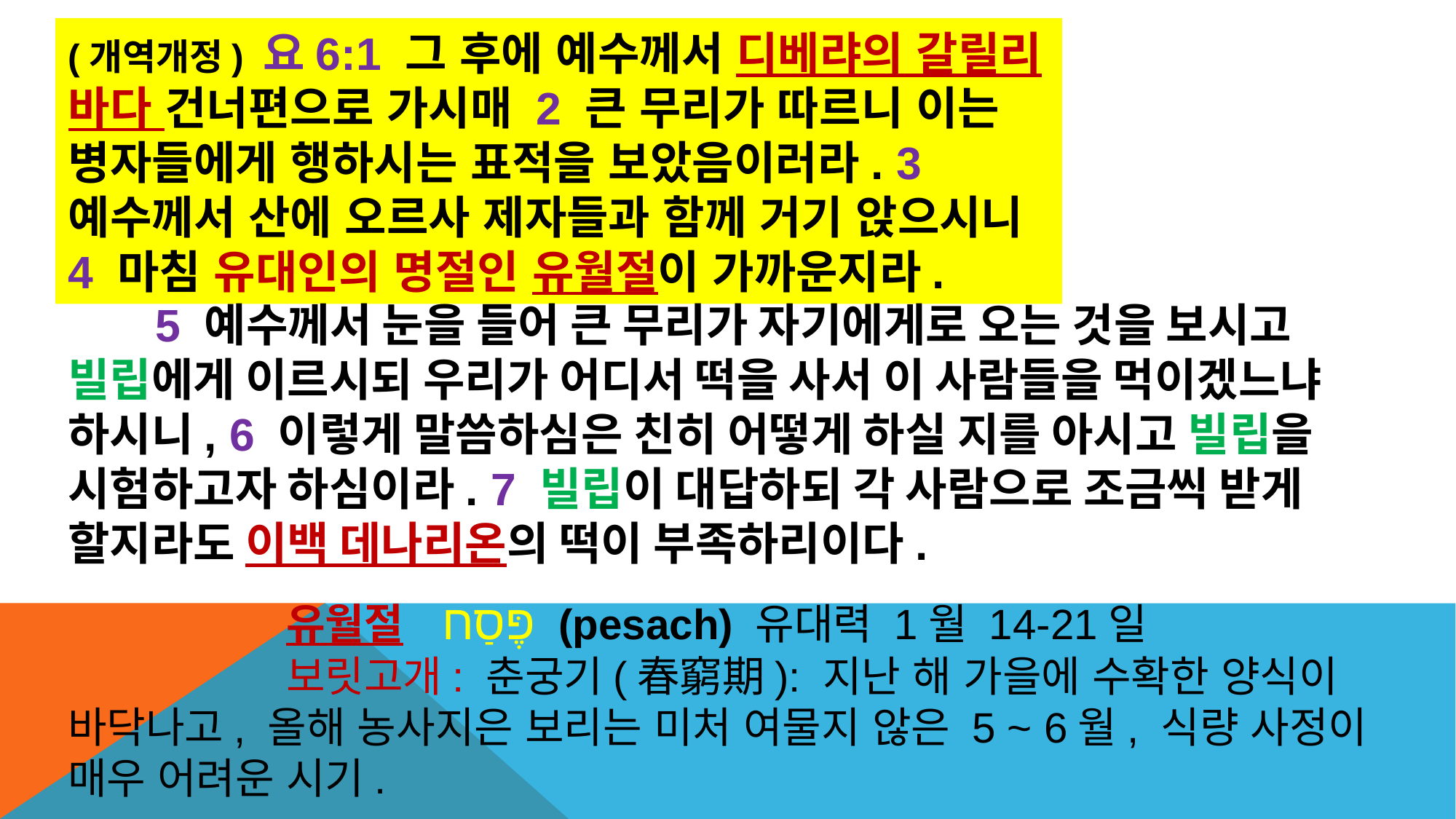

(개역개정) 요6:1 그 후에 예수께서 디베랴의 갈릴리 바다 건너편으로 가시매 2 큰 무리가 따르니 이는 병자들에게 행하시는 표적을 보았음이러라. 3 예수께서 산에 오르사 제자들과 함께 거기 앉으시니 4 마침 유대인의 명절인 유월절이 가까운지라.
       5 예수께서 눈을 들어 큰 무리가 자기에게로 오는 것을 보시고 빌립에게 이르시되 우리가 어디서 떡을 사서 이 사람들을 먹이겠느냐 하시니, 6 이렇게 말씀하심은 친히 어떻게 하실 지를 아시고 빌립을 시험하고자 하심이라. 7 빌립이 대답하되 각 사람으로 조금씩 받게 할지라도 이백 데나리온의 떡이 부족하리이다.

		유월절   פֶּסַח  (pesach) 유대력 1월 14-21일
		보릿고개: 춘궁기(春窮期): 지난 해 가을에 수확한 양식이 바닥나고, 올해 농사지은 보리는 미처 여물지 않은 5 ~ 6월, 식량 사정이 매우 어려운 시기.